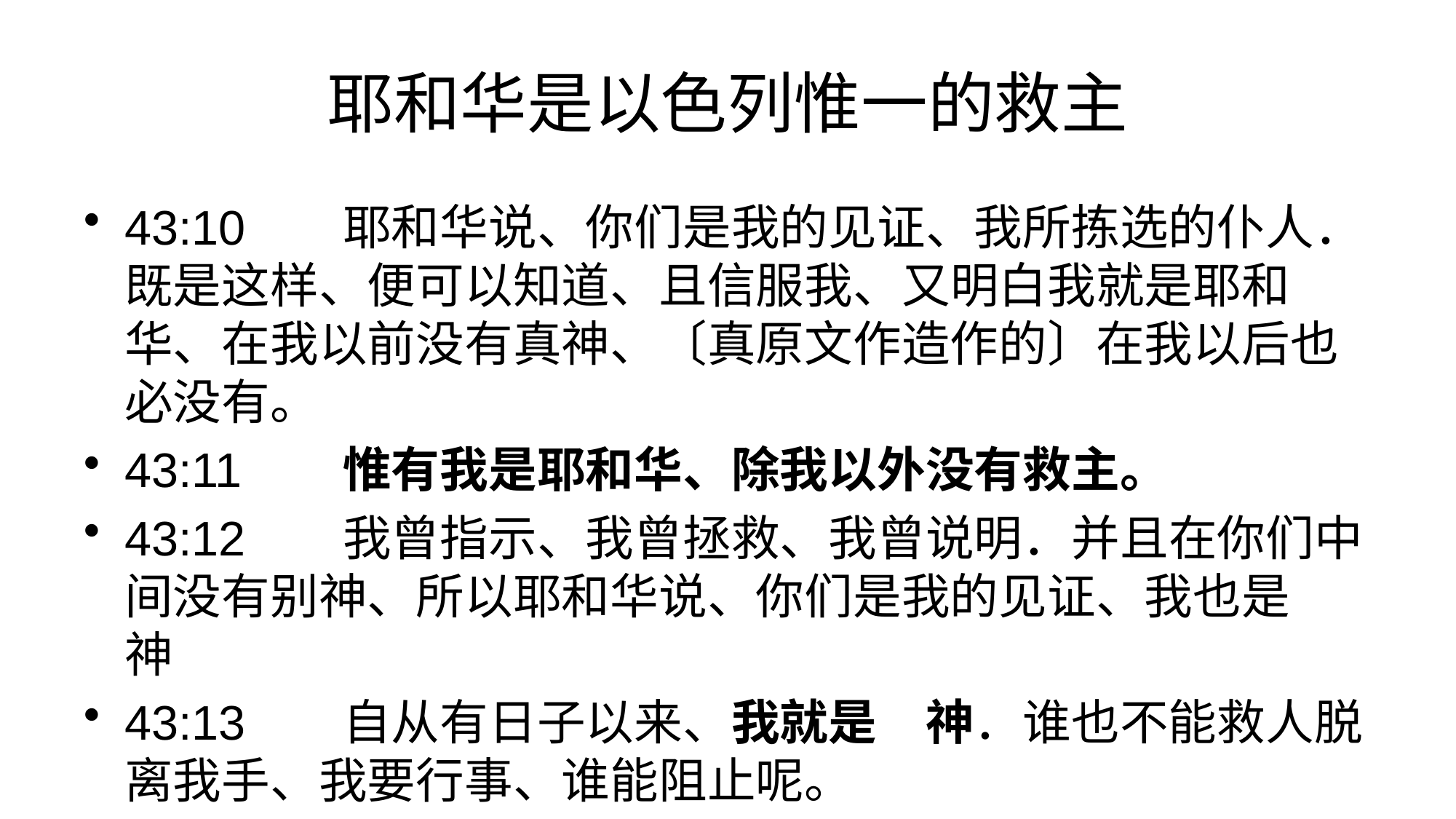

# 耶和华是以色列惟一的救主
43:10	耶和华说、你们是我的见证、我所拣选的仆人．既是这样、便可以知道、且信服我、又明白我就是耶和华、在我以前没有真神、〔真原文作造作的〕在我以后也必没有。
43:11	惟有我是耶和华、除我以外没有救主。
43:12	我曾指示、我曾拯救、我曾说明．并且在你们中间没有别神、所以耶和华说、你们是我的见证、我也是　神
43:13	自从有日子以来、我就是　神．谁也不能救人脱离我手、我要行事、谁能阻止呢。